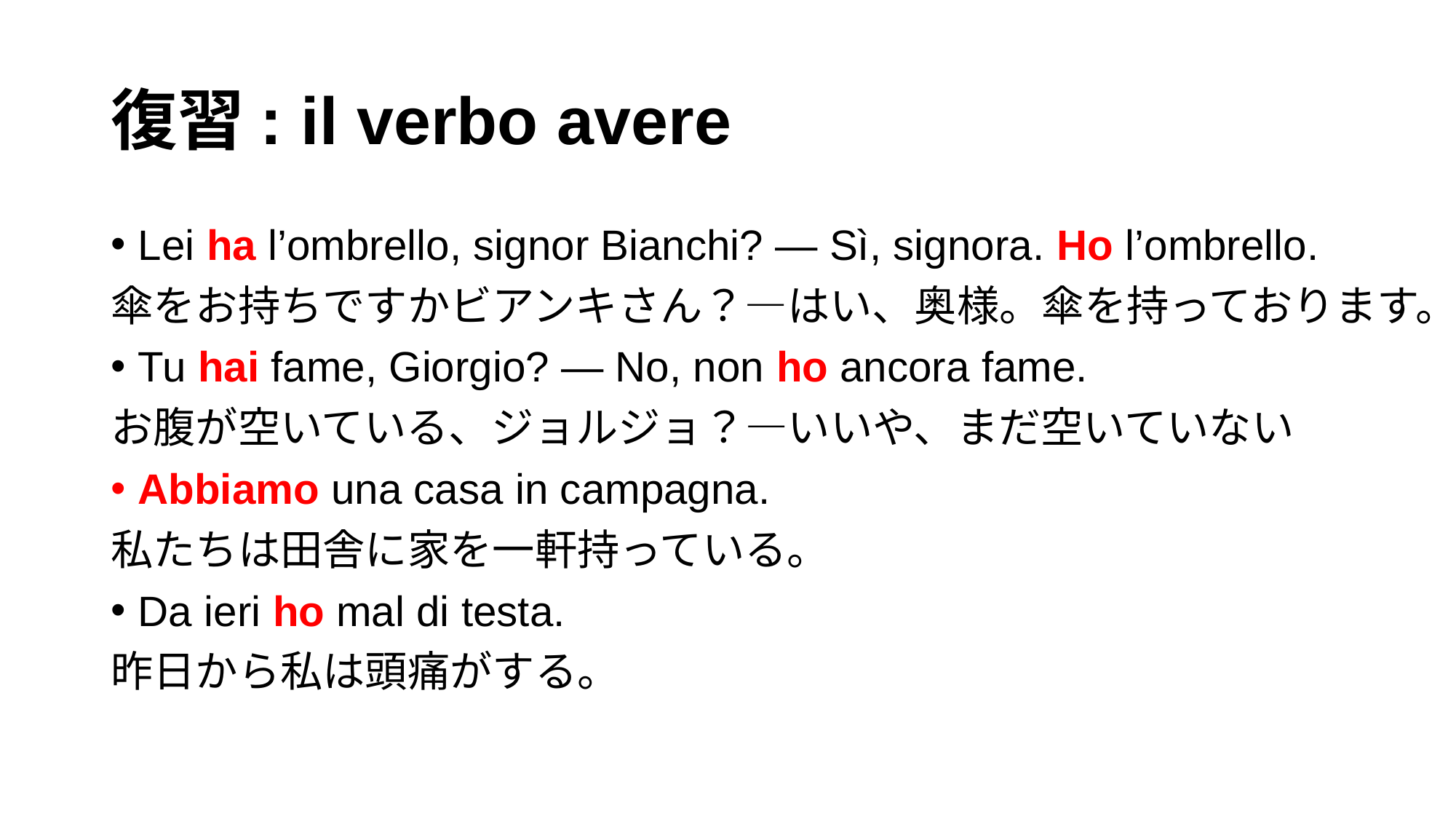

# 復習: il verbo avere
Lei ha l’ombrello, signor Bianchi? ― Sì, signora. Ho l’ombrello.
傘をお持ちですかビアンキさん？—はい、奥様。傘を持っております。
Tu hai fame, Giorgio? ― No, non ho ancora fame.
お腹が空いている、ジョルジョ？—いいや、まだ空いていない
Abbiamo una casa in campagna.
私たちは田舎に家を一軒持っている。
Da ieri ho mal di testa.
昨日から私は頭痛がする。